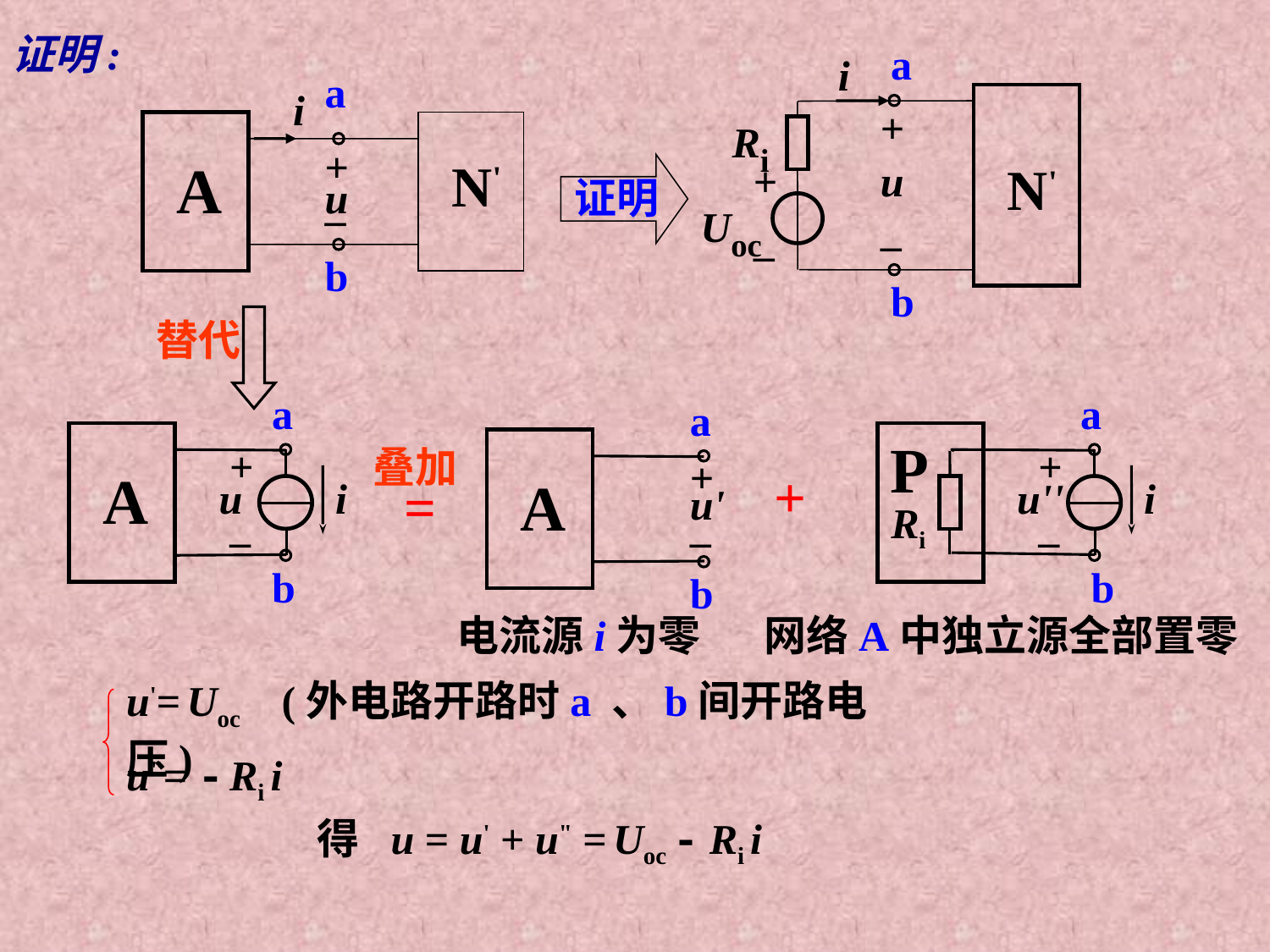

证明:
a
i

Ri
+

+
u
N'
Uoc

–
–

b

a
i

+

A
N'
u
–

b

证明
替代

a

+

A
u
i

–

b

a

P
+

u''
i

–

b

Ri

+
网络A中独立源全部置零
a

+

A
u'
–

b

电流源i为零
叠加
=
u'= Uoc      (外电路开路时a 、b间开路电压)

 u"= - Ri i
得
u = u' + u" = Uoc - Ri i